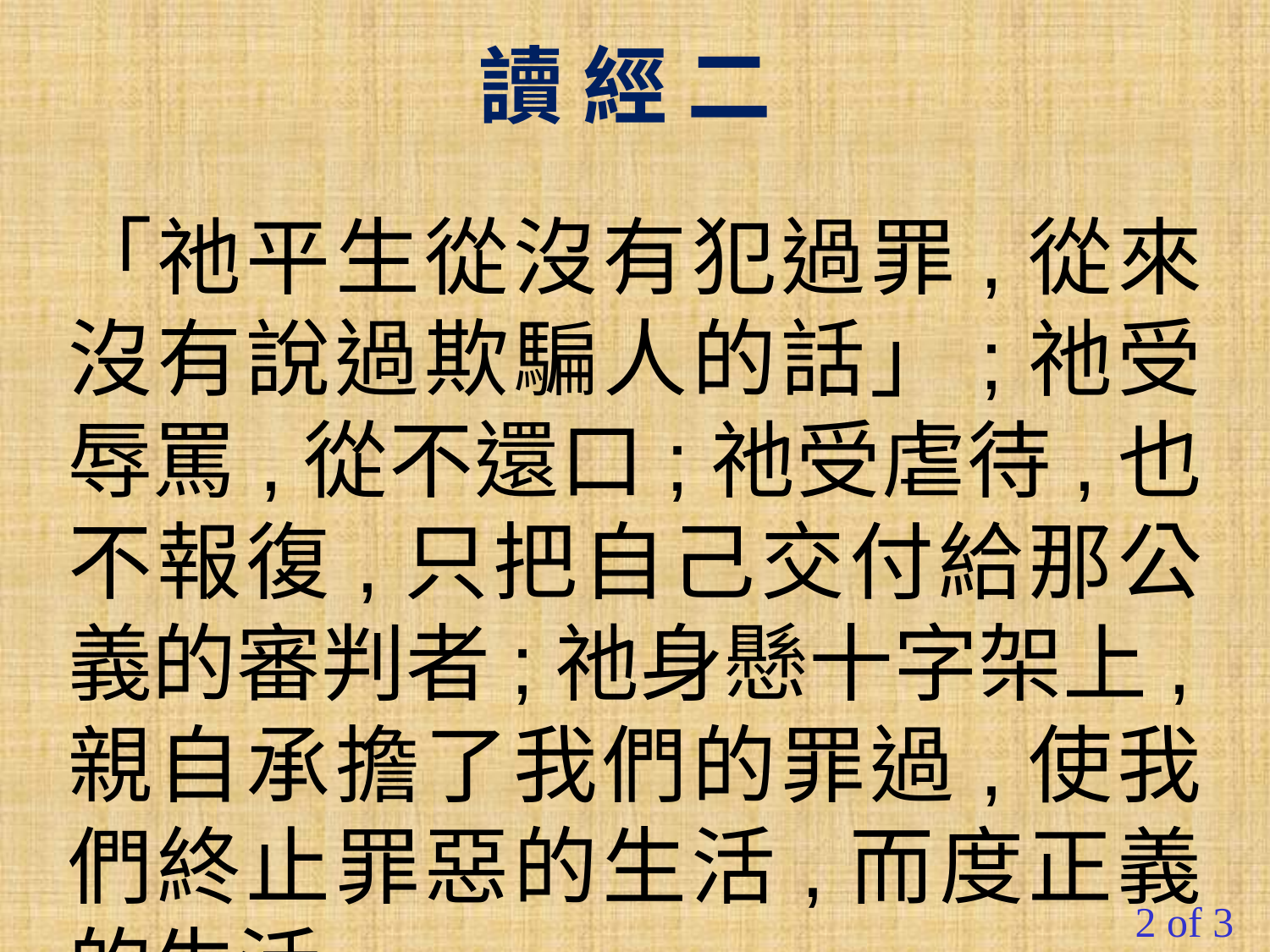

讀 經 二

「祂平生從沒有犯過罪,從來沒有說過欺騙人的話」;祂受辱罵,從不還口;祂受虐待,也不報復,只把自己交付給那公義的審判者;祂身懸十字架上,親自承擔了我們的罪過,使我們終止罪惡的生活,而度正義的生活;
2 of 3